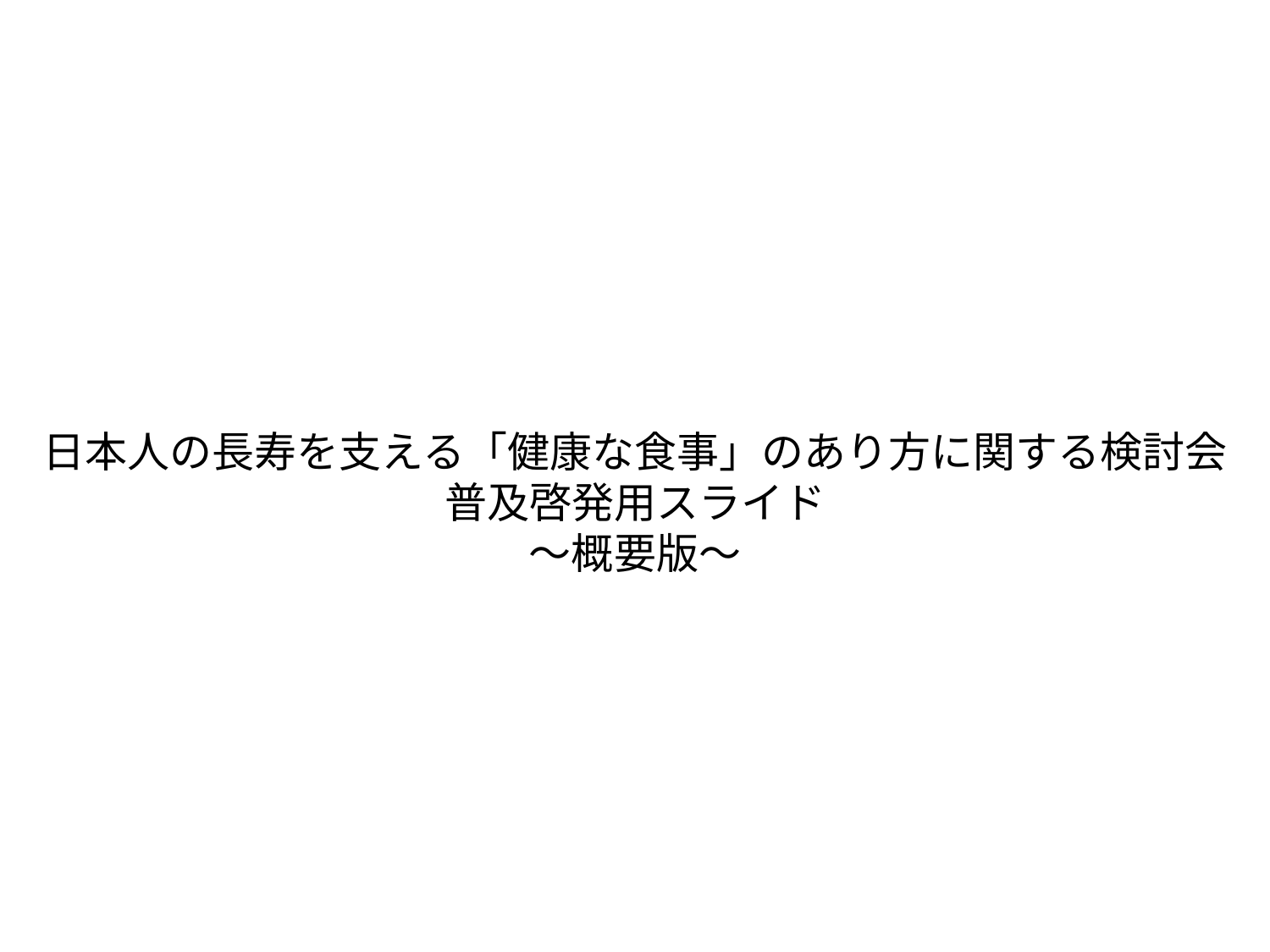

日本人の長寿を支える「健康な食事」のあり方に関する検討会
普及啓発用スライド
～概要版～